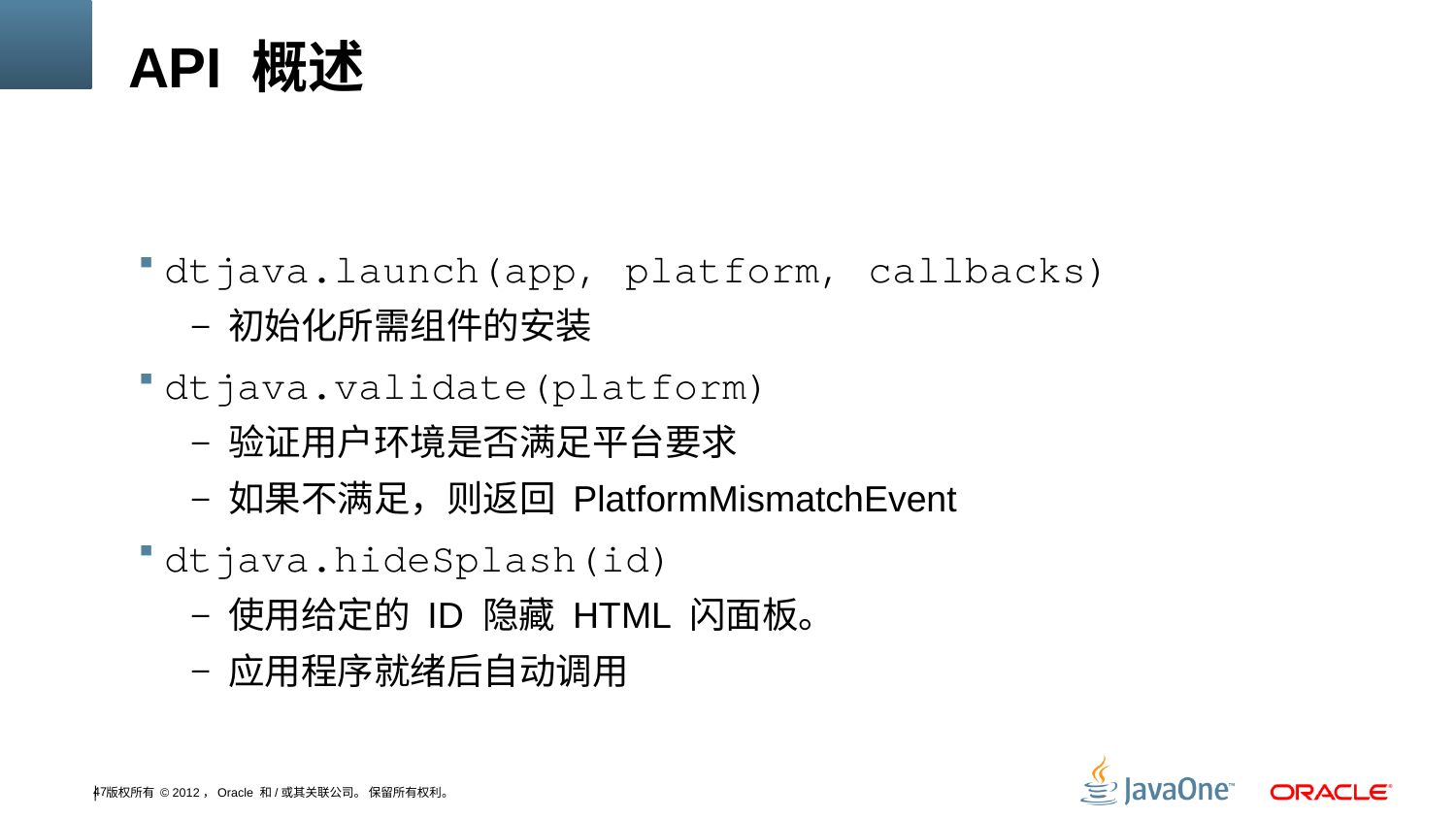

# API 概述

dtjava.launch(app, platform, callbacks)
初始化所需组件的安装
dtjava.validate(platform)
验证用户环境是否满足平台要求
如果不满足，则返回 PlatformMismatchEvent
dtjava.hideSplash(id)
使用给定的 ID 隐藏 HTML 闪面板。
应用程序就绪后自动调用